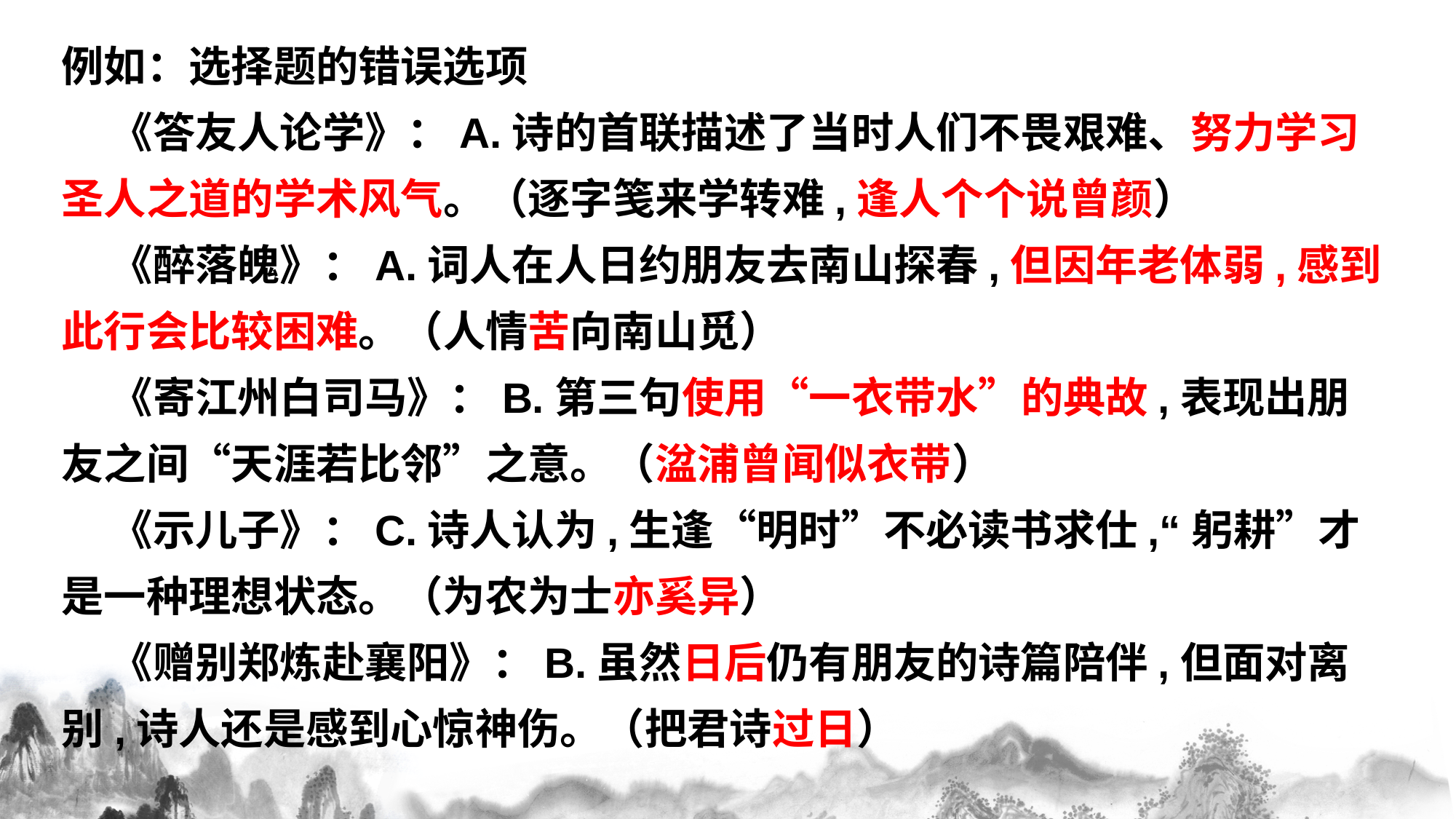

例如：选择题的错误选项
    《答友人论学》：A.诗的首联描述了当时人们不畏艰难、努力学习圣人之道的学术风气。（逐字笺来学转难,逢人个个说曾颜）
    《醉落魄》：A.词人在人日约朋友去南山探春,但因年老体弱,感到此行会比较困难。（人情苦向南山觅）
    《寄江州白司马》：B.第三句使用“一衣带水”的典故,表现出朋友之间“天涯若比邻”之意。（湓浦曾闻似衣带）
    《示儿子》：C.诗人认为,生逢“明时”不必读书求仕,“躬耕”才是一种理想状态。（为农为士亦奚异）
    《赠别郑炼赴襄阳》：B.虽然日后仍有朋友的诗篇陪伴,但面对离别,诗人还是感到心惊神伤。（把君诗过日）